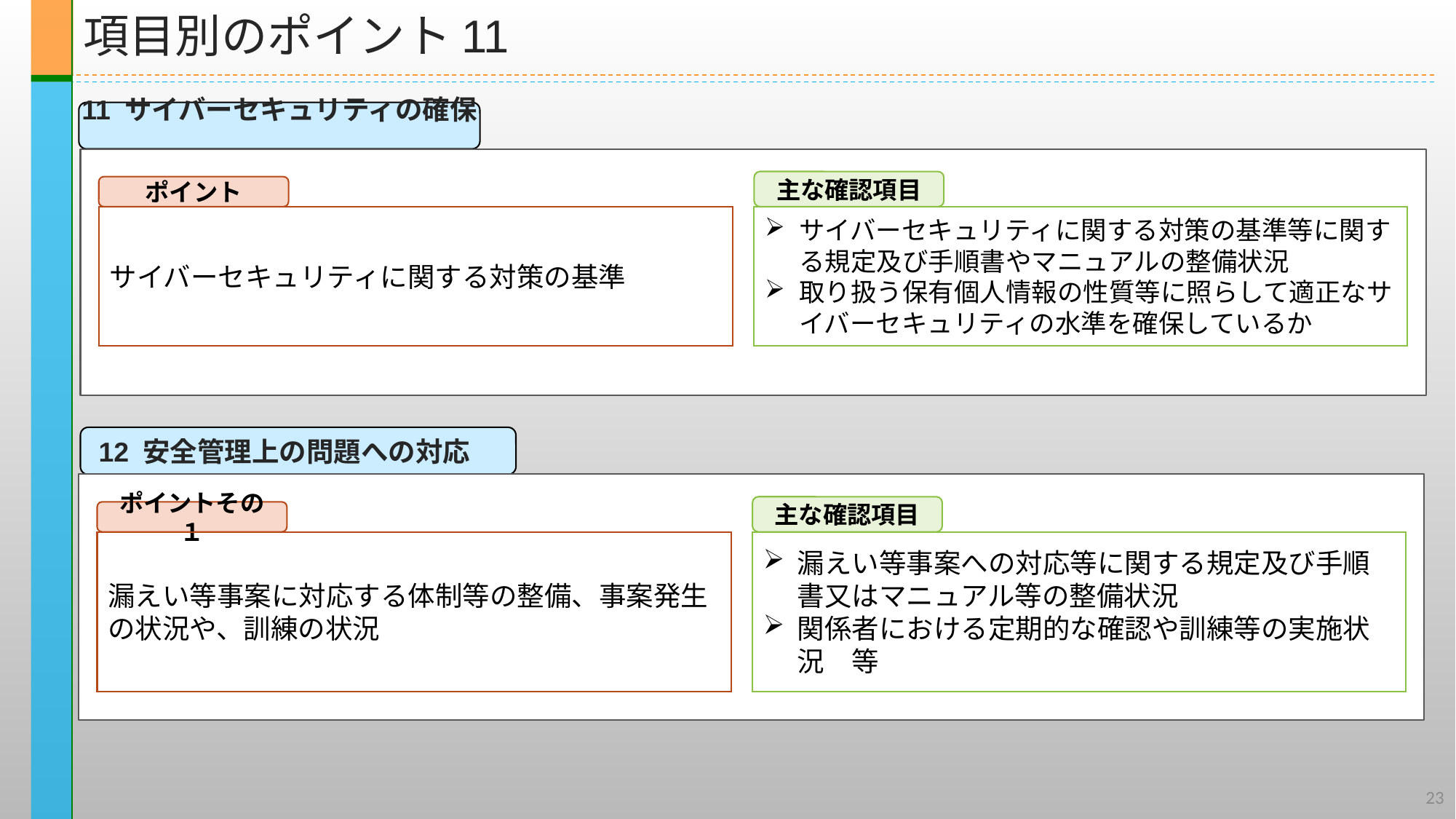

項目別のポイント11
11 サイバーセキュリティの確保

主な確認項目
ポイント
サイバーセキュリティに関する対策の基準等に関する規定及び手順書やマニュアルの整備状況
取り扱う保有個人情報の性質等に照らして適正なサイバーセキュリティの水準を確保しているか
サイバーセキュリティに関する対策の基準
12 安全管理上の問題への対応

主な確認項目
ポイントその１
漏えい等事案への対応等に関する規定及び手順書又はマニュアル等の整備状況
関係者における定期的な確認や訓練等の実施状況　等
漏えい等事案に対応する体制等の整備、事案発生の状況や、訓練の状況
23